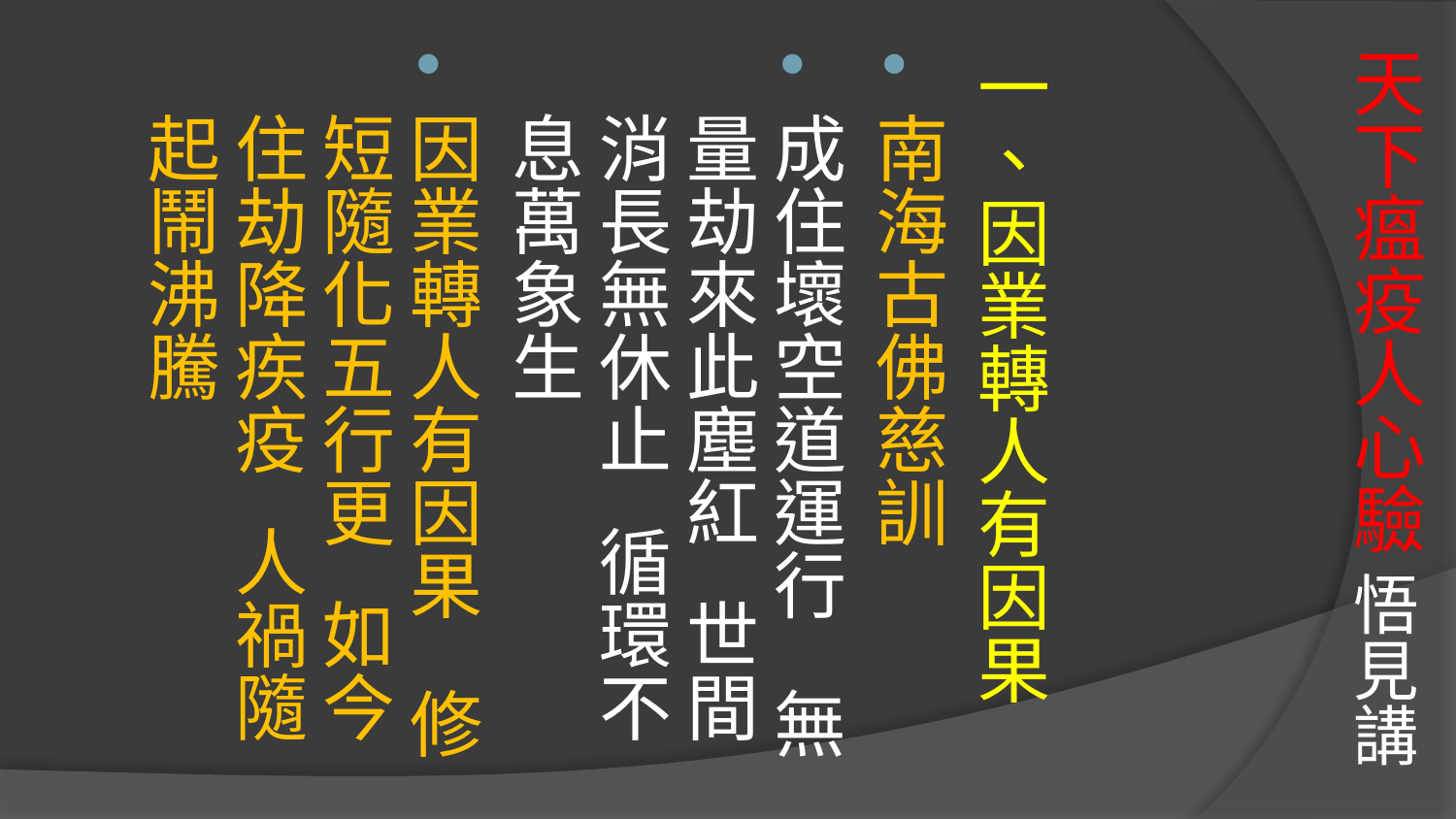

# 天下瘟疫人心驗 悟見講
一、因業轉人有因果
南海古佛慈訓
成住壞空道運行    無量劫來此塵紅   世間消長無休止   循環不息萬象生
因業轉人有因果    修短隨化五行更   如今住劫降疾疫   人禍隨起鬧沸騰